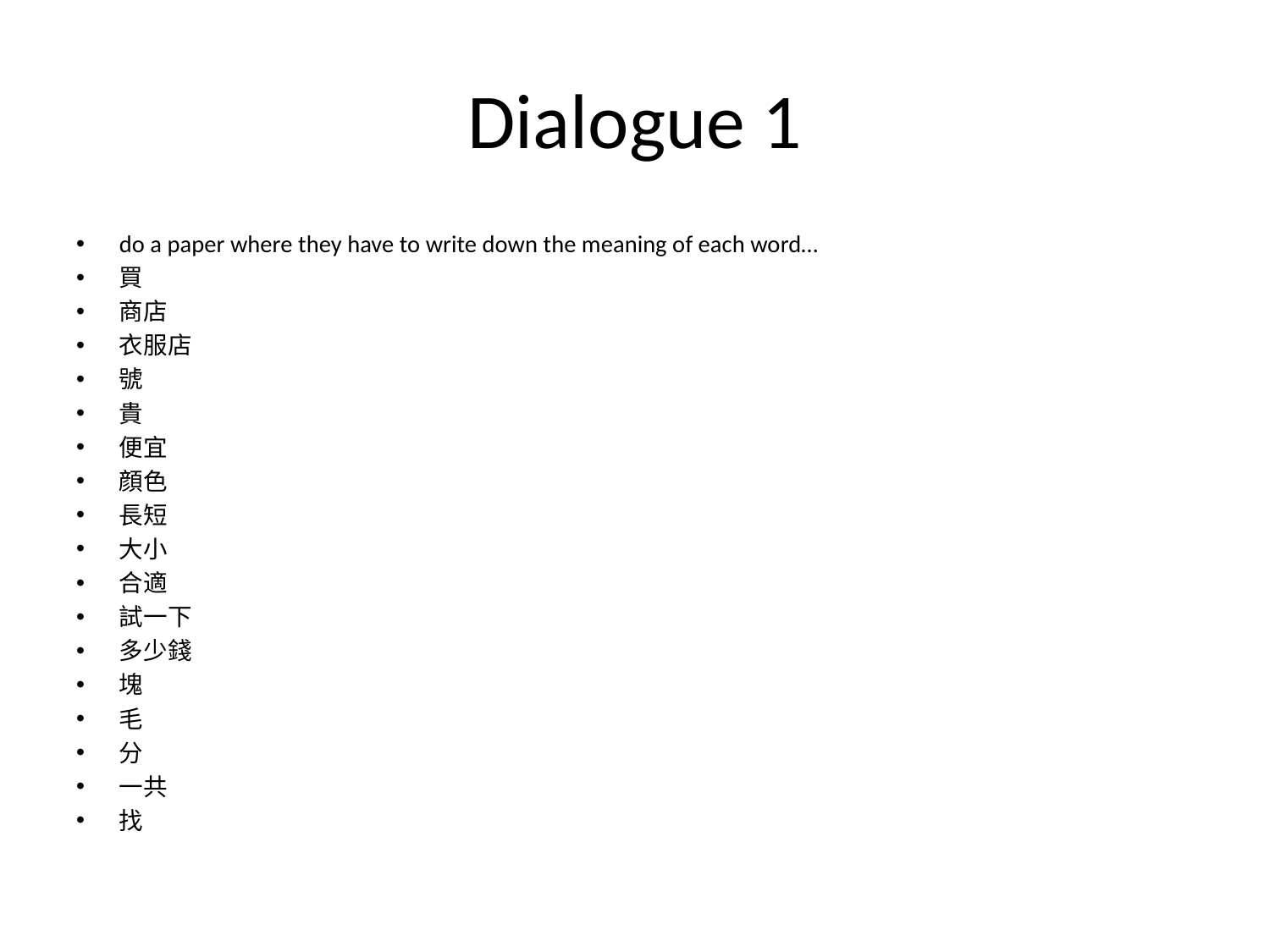

# Dialogue 1
do a paper where they have to write down the meaning of each word…
買
商店
衣服店
號
貴
便宜
顔色
長短
大小
合適
試一下
多少錢
塊
毛
分
一共
找